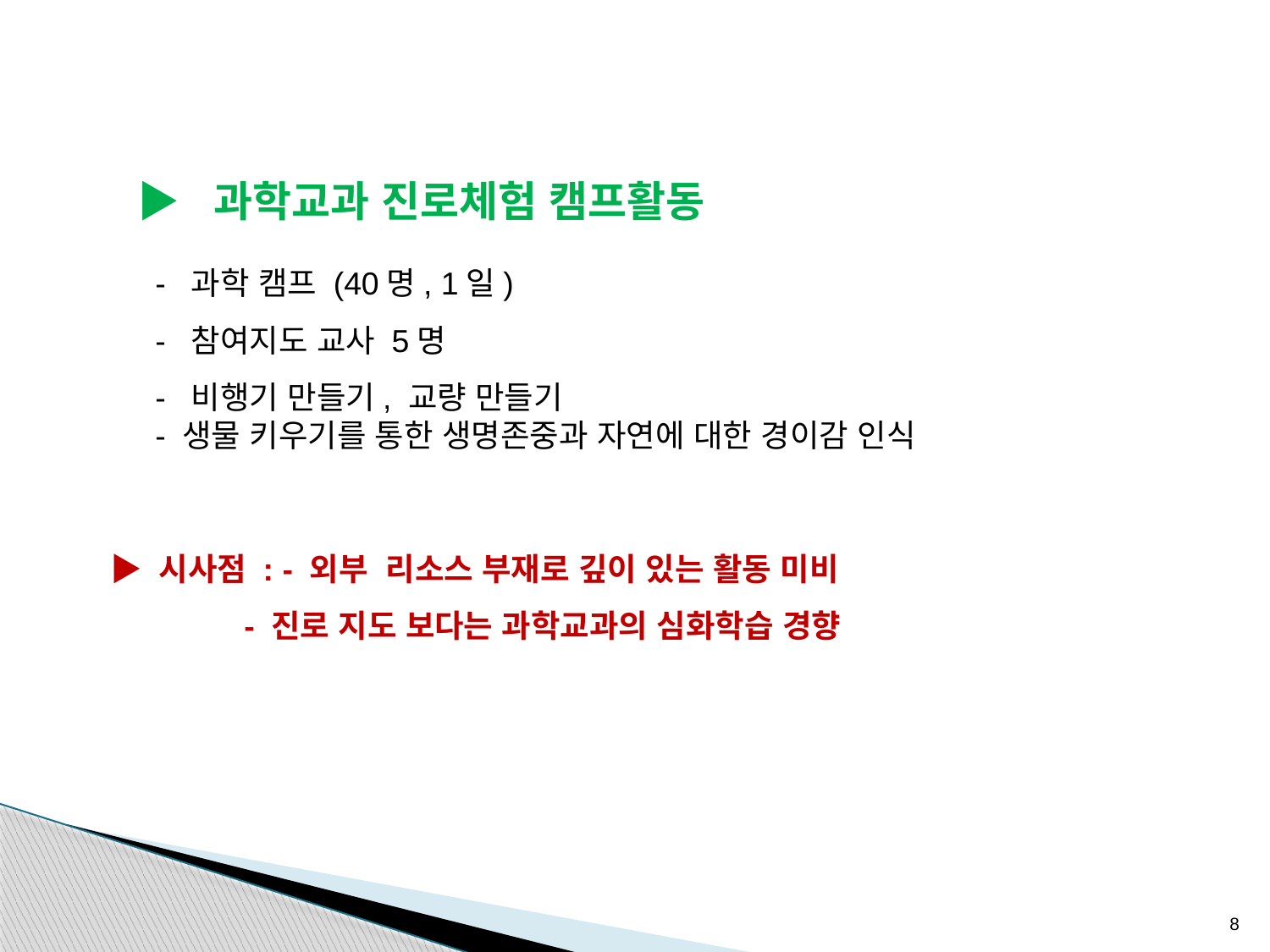

▶  과학교과 진로체험 캠프활동

      -  과학 캠프 (40명, 1일)
      -  참여지도 교사 5명
      -  비행기 만들기, 교량 만들기
      - 생물 키우기를 통한 생명존중과 자연에 대한 경이감 인식

 ▶ 시사점 : - 외부  리소스 부재로 깊이 있는 활동 미비
                - 진로 지도 보다는 과학교과의 심화학습 경향

8